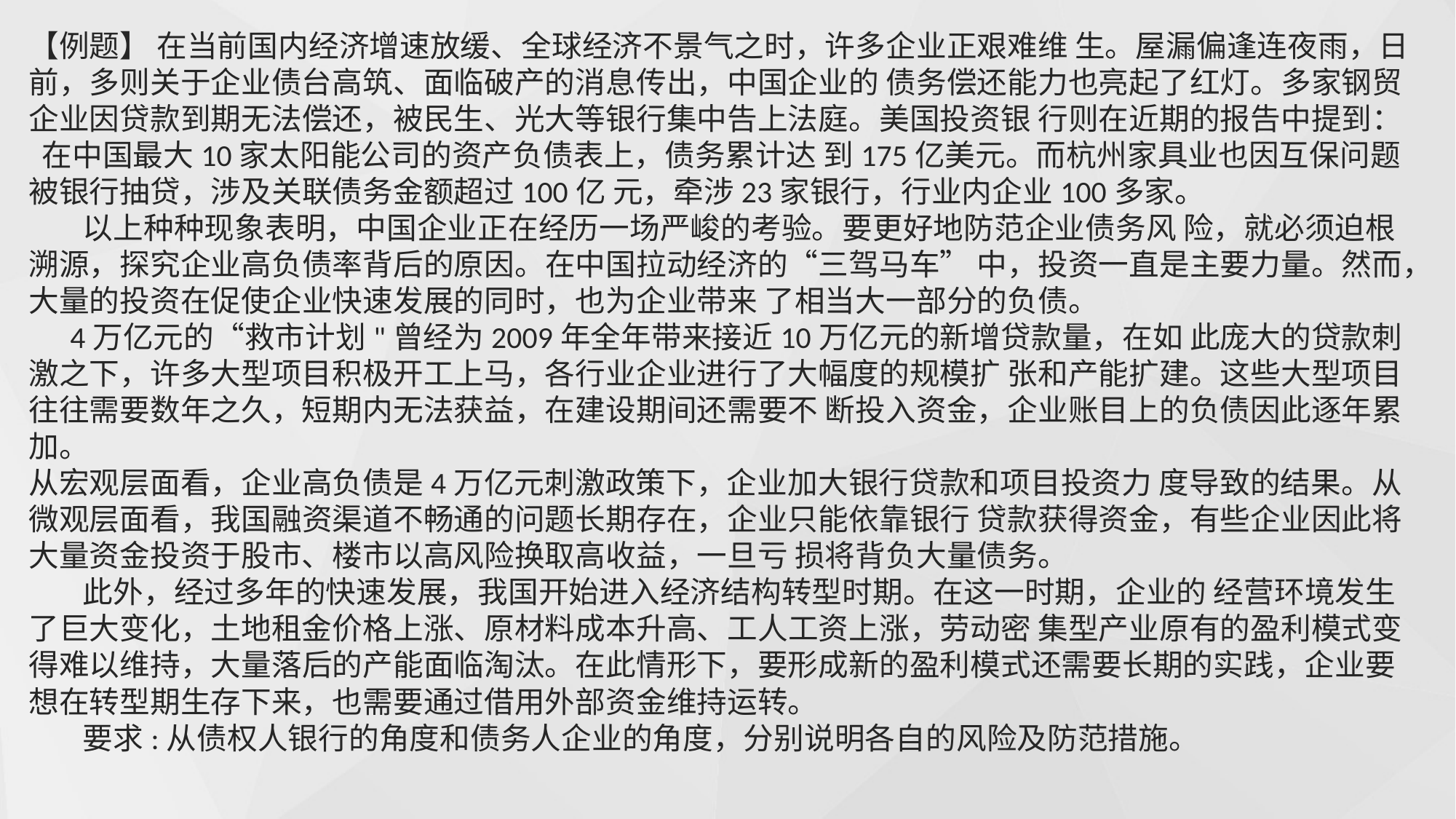

【例题】 在当前国内经济增速放缓、全球经济不景气之时，许多企业正艰难维 生。屋漏偏逢连夜雨，日前，多则关于企业债台高筑、面临破产的消息传出，中国企业的 债务偿还能力也亮起了红灯。多家钢贸企业因贷款到期无法偿还，被民生、光大等银行集中告上法庭。美国投资银 行则在近期的报告中提到：     在中国最大10家太阳能公司的资产负债表上，债务累计达 到175亿美元。而杭州家具业也因互保问题被银行抽贷，涉及关联债务金额超过100亿 元，牵涉23家银行，行业内企业100多家。
       以上种种现象表明，中国企业正在经历一场严峻的考验。要更好地防范企业债务风 险，就必须迫根溯源，探究企业高负债率背后的原因。在中国拉动经济的“三驾马车” 中，投资一直是主要力量。然而，大量的投资在促使企业快速发展的同时，也为企业带来 了相当大一部分的负债。
      4万亿元的“救市计划"曾经为2009年全年带来接近10万亿元的新增贷款量，在如 此庞大的贷款刺激之下，许多大型项目积极开工上马，各行业企业进行了大幅度的规模扩 张和产能扩建。这些大型项目往往需要数年之久，短期内无法获益，在建设期间还需要不 断投入资金，企业账目上的负债因此逐年累加。
从宏观层面看，企业高负债是4万亿元刺激政策下，企业加大银行贷款和项目投资力 度导致的结果。从微观层面看，我国融资渠道不畅通的问题长期存在，企业只能依靠银行 贷款获得资金，有些企业因此将大量资金投资于股市、楼市以高风险换取高收益，一旦亏 损将背负大量债务。
       此外，经过多年的快速发展，我国开始进入经济结构转型时期。在这一时期，企业的 经营环境发生了巨大变化，土地租金价格上涨、原材料成本升高、工人工资上涨，劳动密 集型产业原有的盈利模式变得难以维持，大量落后的产能面临淘汰。在此情形下，要形成新的盈利模式还需要长期的实践，企业要想在转型期生存下来，也需要通过借用外部资金维持运转。
       要求:从债权人银行的角度和债务人企业的角度，分别说明各自的风险及防范措施。